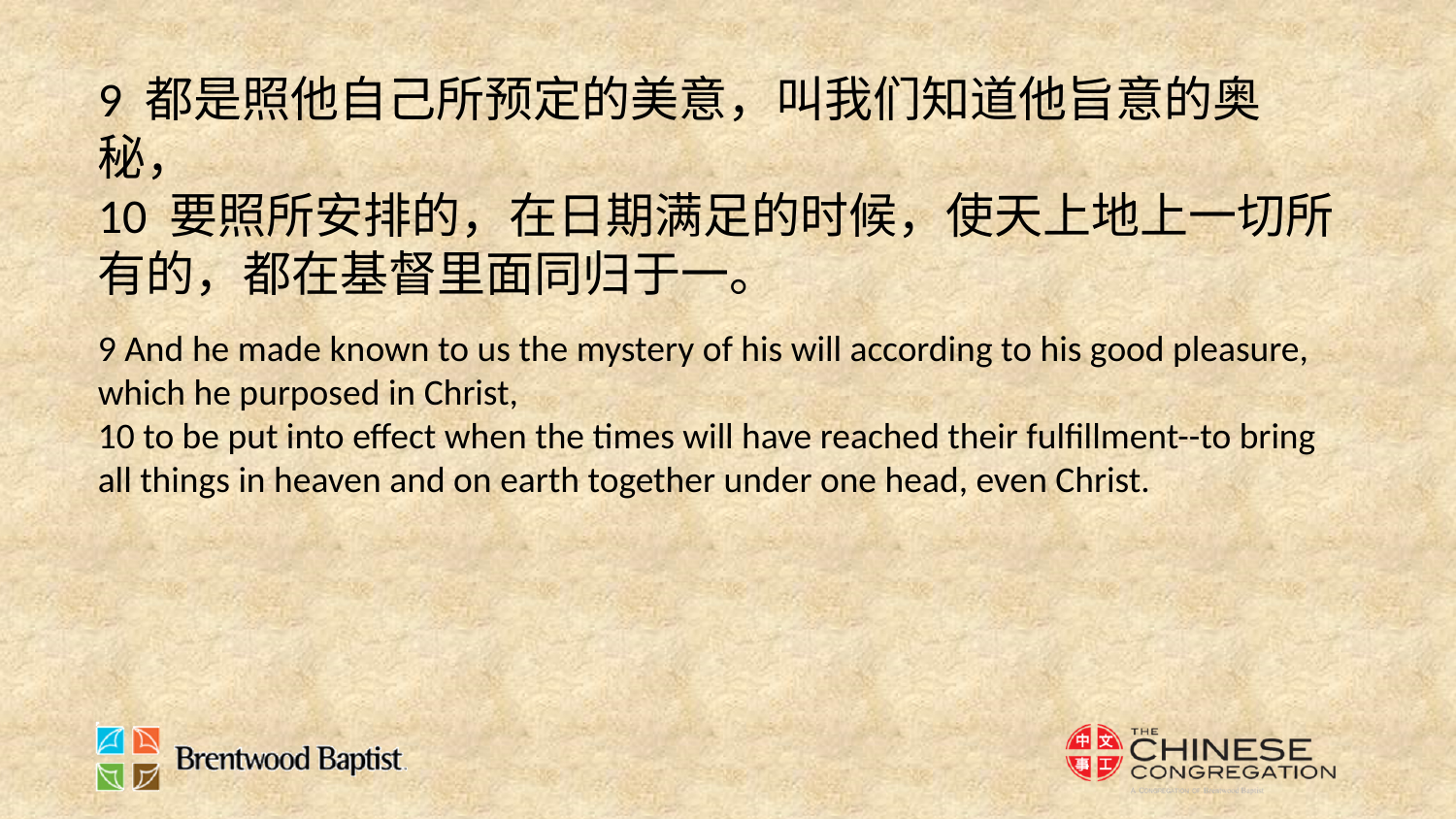

9 都是照他自己所预定的美意，叫我们知道他旨意的奥秘，
10 要照所安排的，在日期满足的时候，使天上地上一切所有的，都在基督里面同归于一。

9 And he made known to us the mystery of his will according to his good pleasure, which he purposed in Christ,
10 to be put into effect when the times will have reached their fulfillment--to bring all things in heaven and on earth together under one head, even Christ.